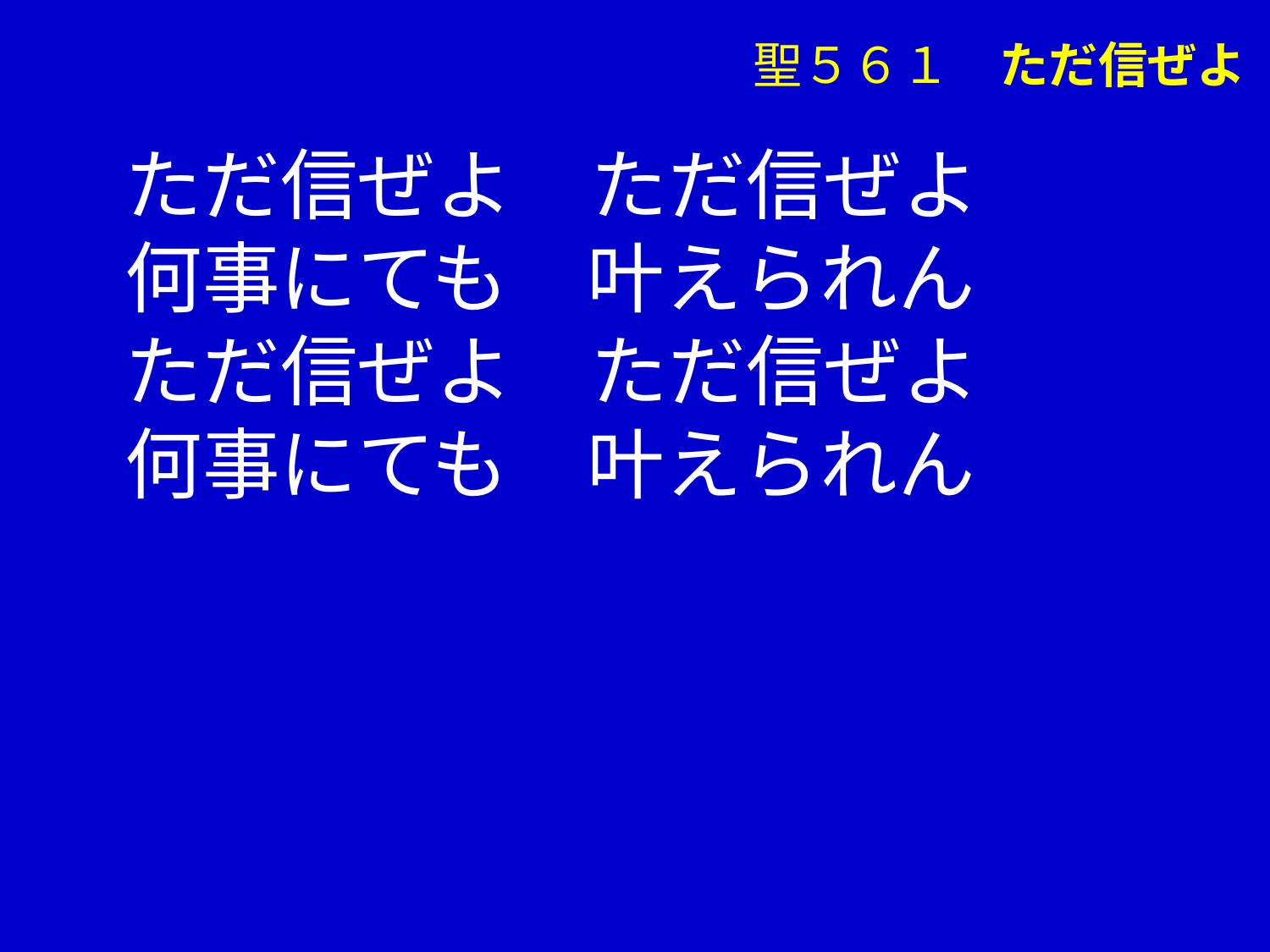

聖５６１　ただ信ぜよ
　ただ信ぜよ　ただ信ぜよ
　何事にても　叶えられん
　ただ信ぜよ　ただ信ぜよ
　何事にても　叶えられん